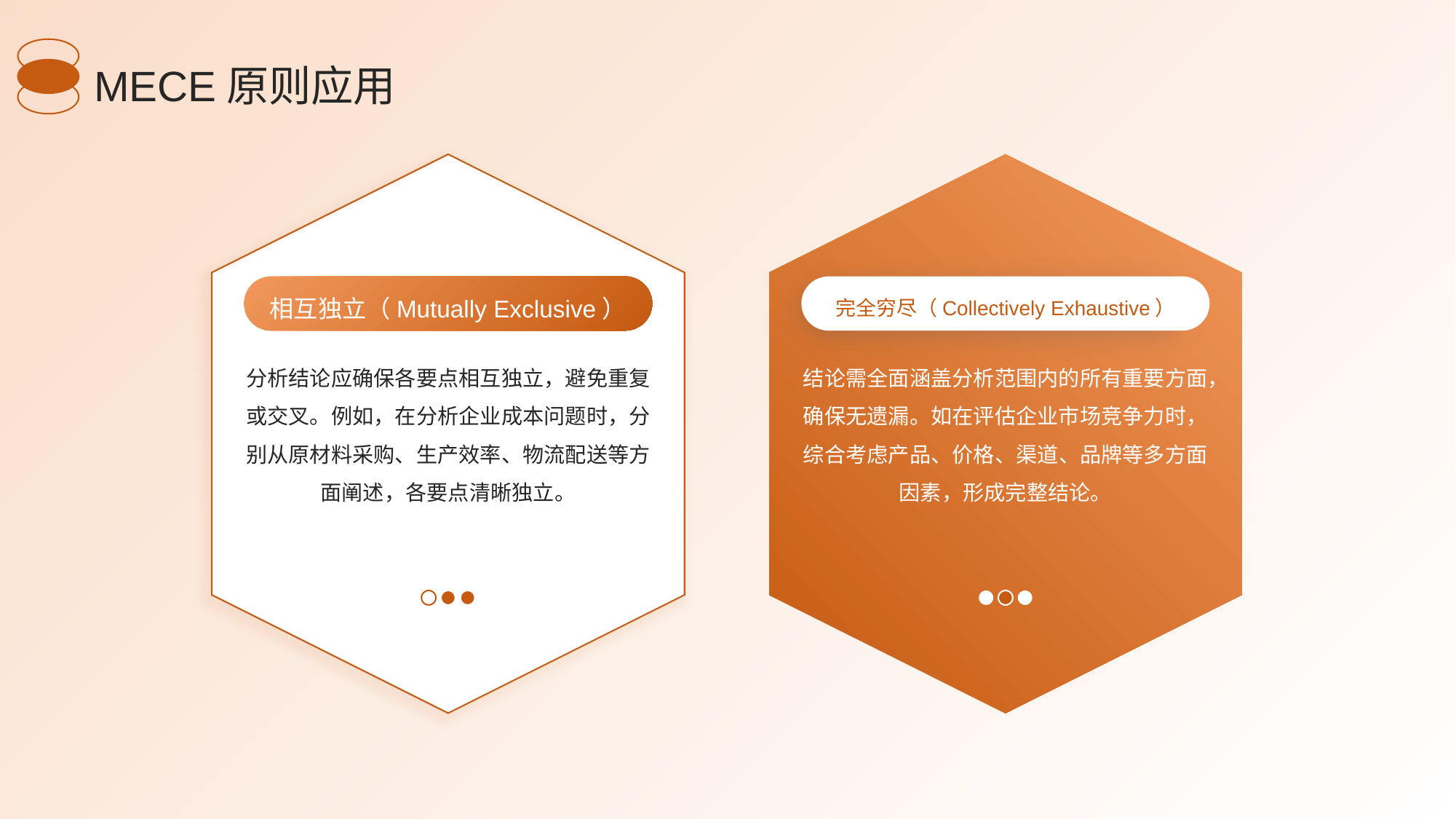

MECE原则应用

完全穷尽（Collectively Exhaustive）
相互独立（Mutually Exclusive）
分析结论应确保各要点相互独立，避免重复或交叉。例如，在分析企业成本问题时，分别从原材料采购、生产效率、物流配送等方面阐述，各要点清晰独立。
结论需全面涵盖分析范围内的所有重要方面，确保无遗漏。如在评估企业市场竞争力时，综合考虑产品、价格、渠道、品牌等多方面因素，形成完整结论。